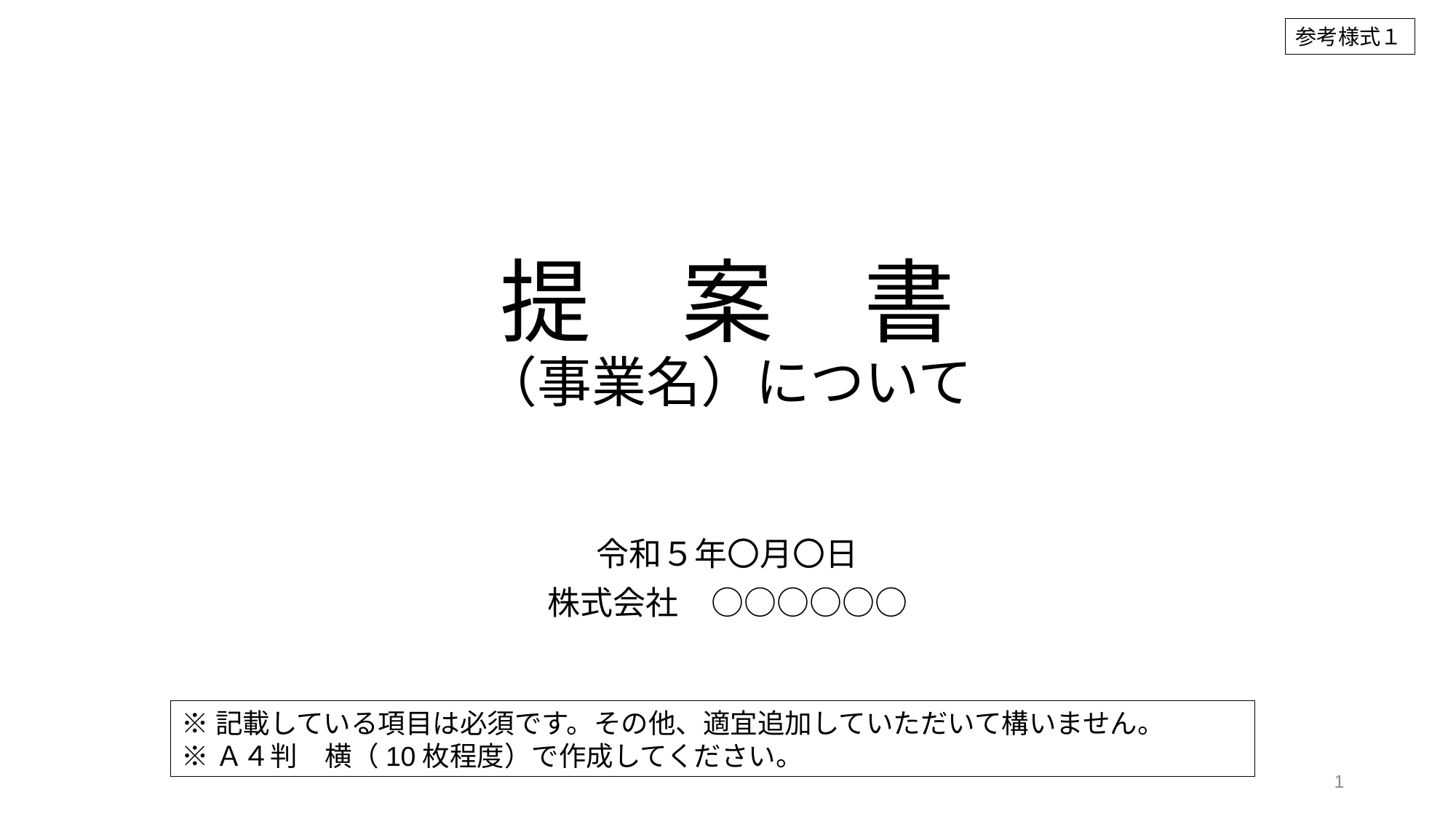

参考様式１
# 提　案　書 （事業名）について

令和５年〇月〇日
株式会社　○○○○○○

※記載している項目は必須です。その他、適宜追加していただいて構いません。
※Ａ４判　横（10枚程度）で作成してください。
1